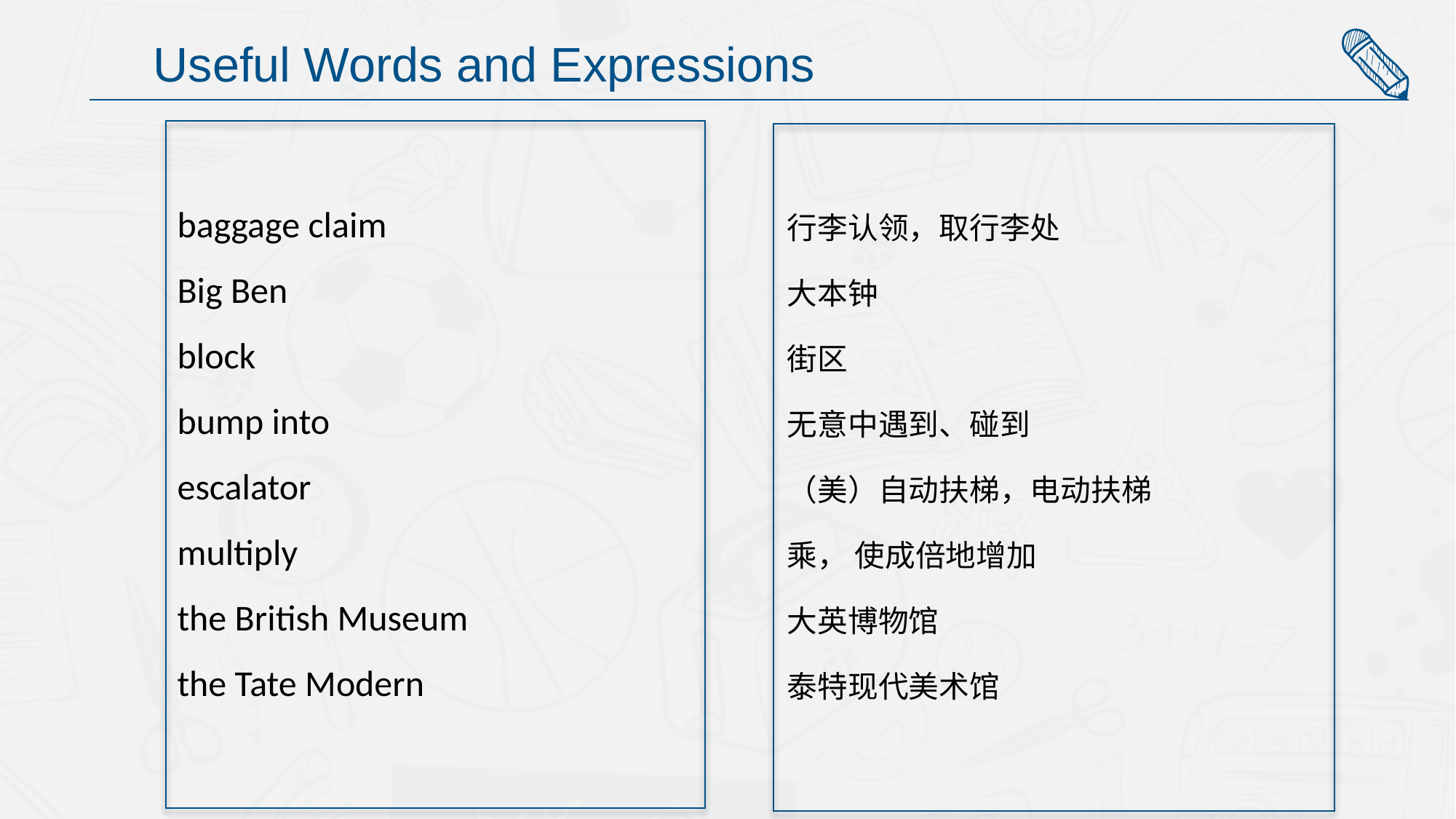

Useful Words and Expressions

baggage claim
Big Ben
block
bump into
escalator
multiply
the British Museum
the Tate Modern
行李认领，取行李处
大本钟
街区
无意中遇到、碰到
（美）自动扶梯，电动扶梯
乘， 使成倍地增加
大英博物馆
泰特现代美术馆